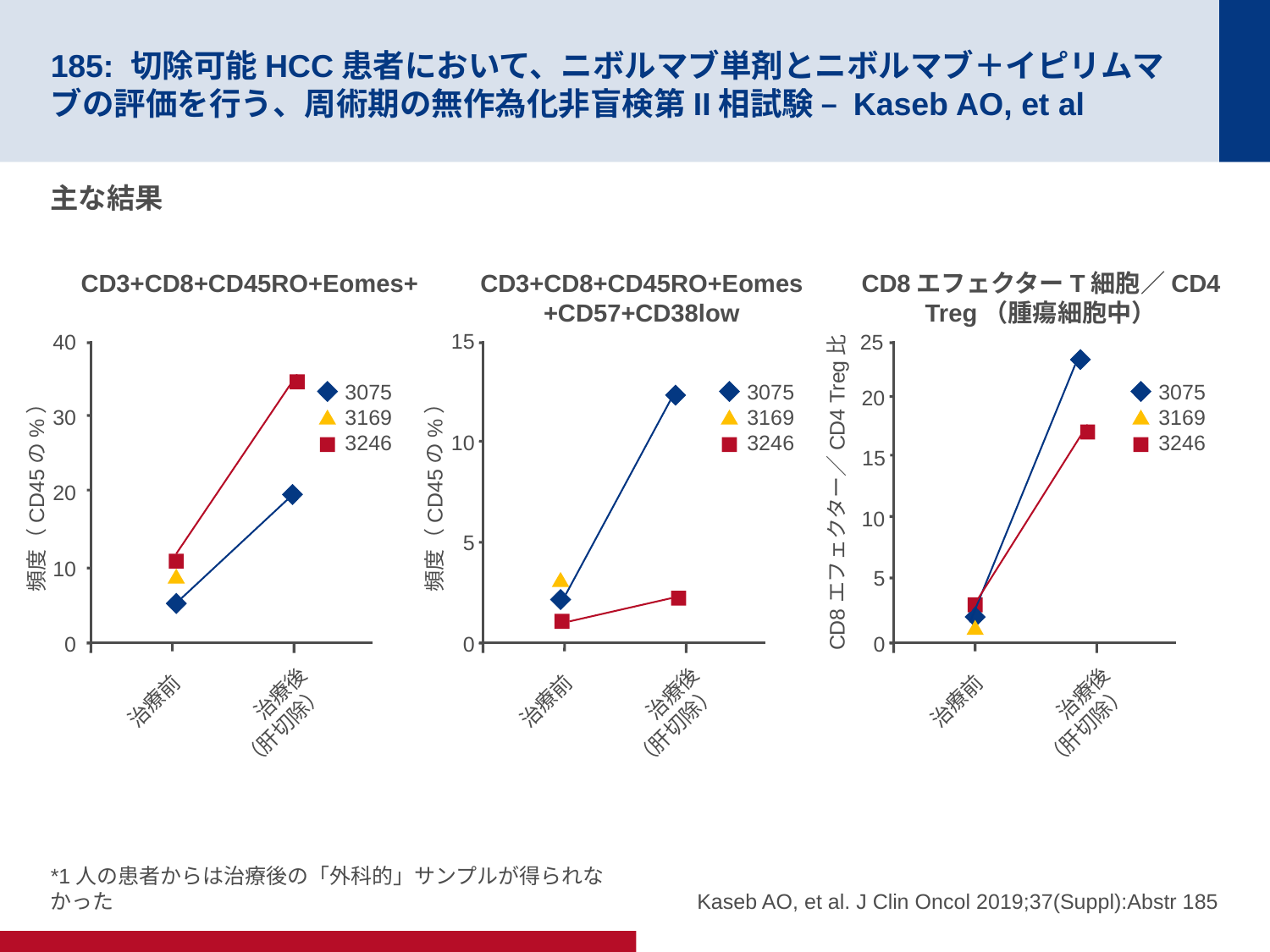

# 185: 切除可能HCC患者において、ニボルマブ単剤とニボルマブ＋イピリムマブの評価を行う、周術期の無作為化非盲検第II相試験 – Kaseb AO, et al
主な結果

CD3+CD8+CD45RO+Eomes+
CD3+CD8+CD45RO+Eomes
+CD57+CD38low
CD8エフェクターT細胞／CD4 Treg（腫瘍細胞中）
15

10

頻度（CD45の%）
5

0

治療前
治療後
（肝切除）
40

30

頻度（CD45の%）
20

10

0

治療前
治療後
（肝切除）
25

20

15

CD8エフェクター／CD4 Treg比
10

5

0

治療前
治療後
（肝切除）

3075
3169
3246

3075
3169
3246

3075
3169
3246

*1人の患者からは治療後の「外科的」サンプルが得られなかった
Kaseb AO, et al. J Clin Oncol 2019;37(Suppl):Abstr 185